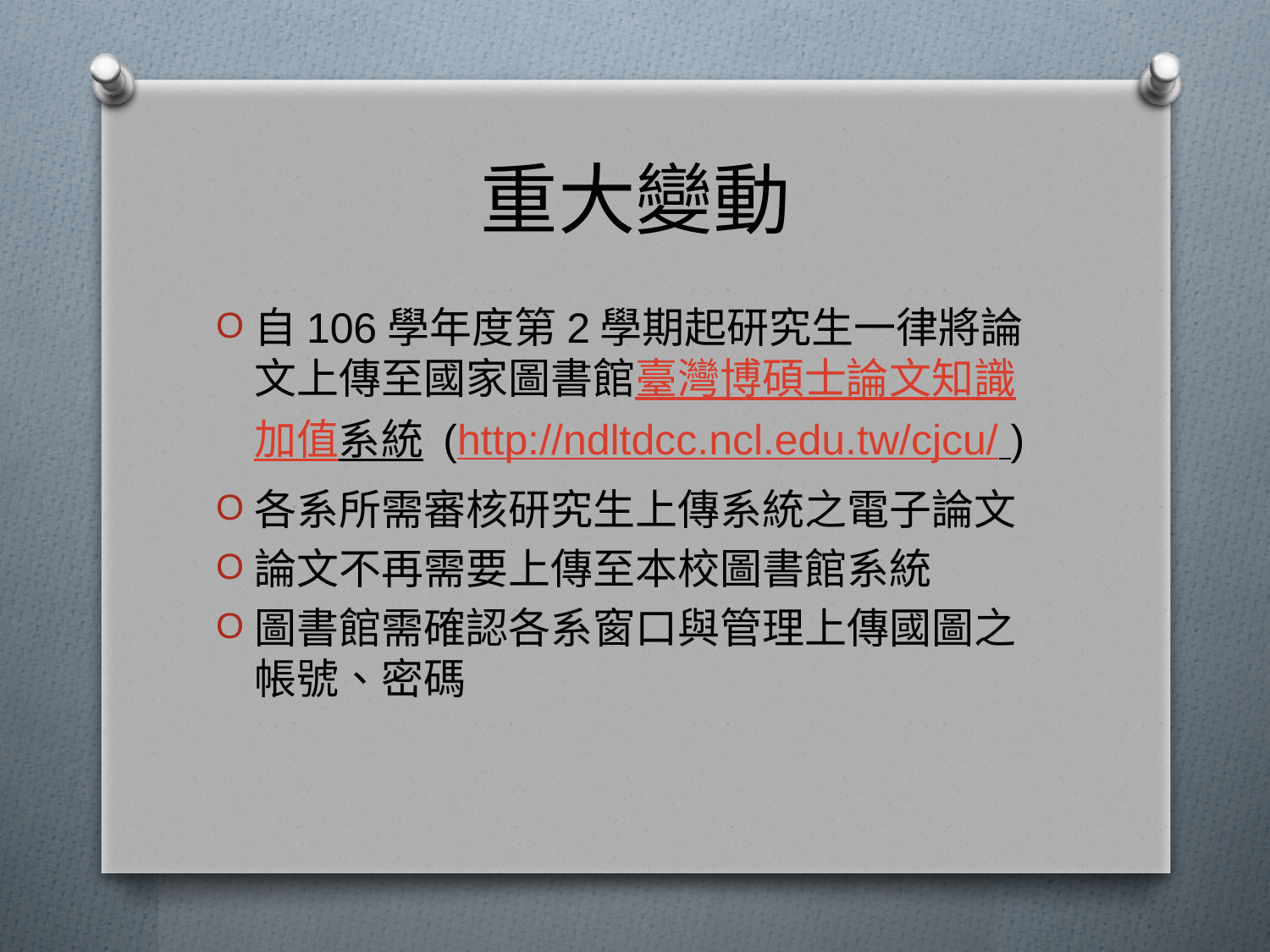

# 重大變動
自106學年度第2學期起研究生一律將論文上傳至國家圖書館臺灣博碩士論文知識加值系統 (http://ndltdcc.ncl.edu.tw/cjcu/ )
各系所需審核研究生上傳系統之電子論文
論文不再需要上傳至本校圖書館系統
圖書館需確認各系窗口與管理上傳國圖之帳號、密碼